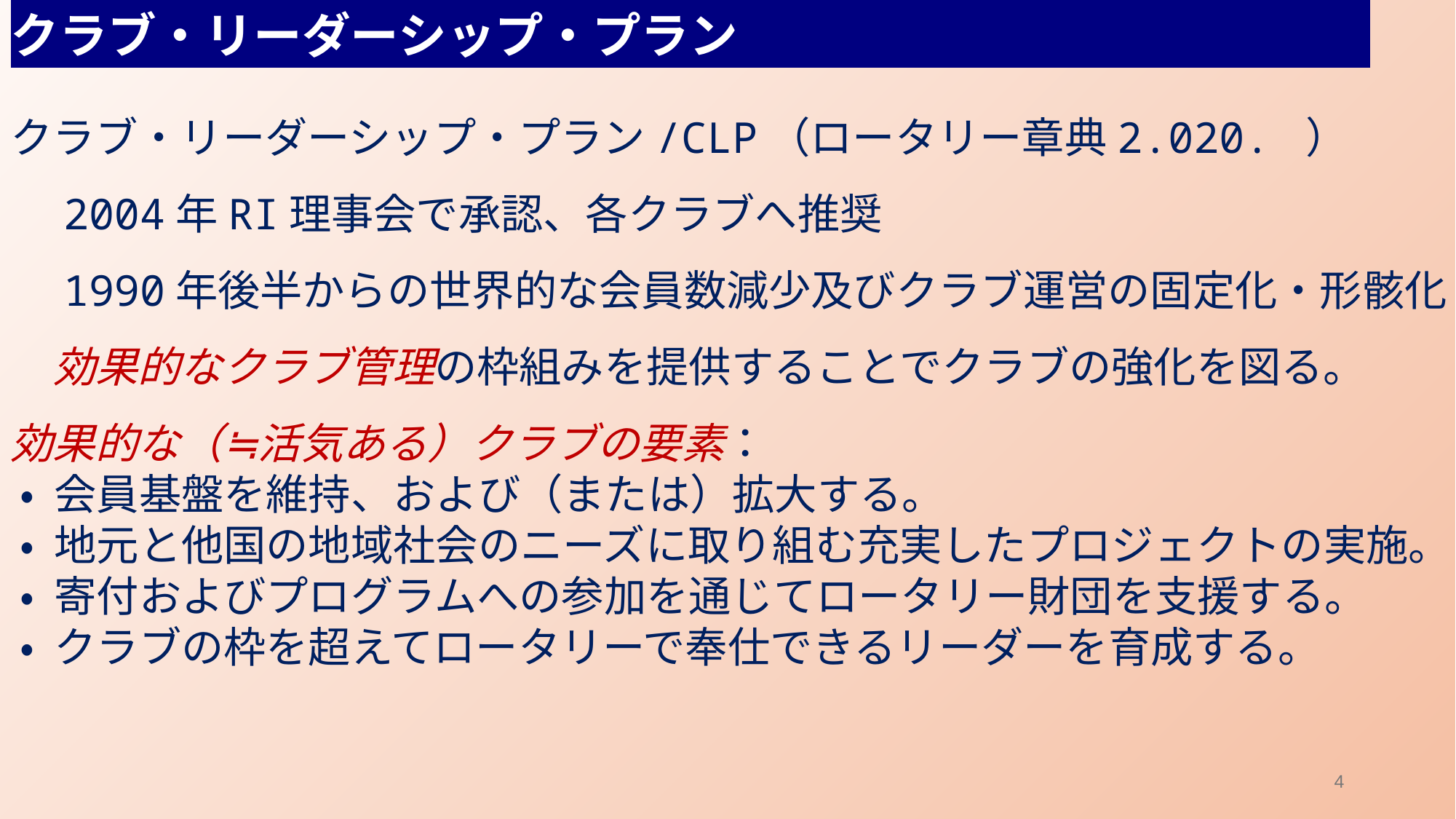

クラブ・リーダーシップ・プラン
クラブ・リーダーシップ・プラン/CLP（ロータリー章典2.020. ）

　2004年RI理事会で承認、各クラブへ推奨

　1990年後半からの世界的な会員数減少及びクラブ運営の固定化・形骸化

　効果的なクラブ管理の枠組みを提供することでクラブの強化を図る。

効果的な（≒活気ある）クラブの要素：
 • 会員基盤を維持、および（または）拡大する。
 • 地元と他国の地域社会のニーズに取り組む充実したプロジェクトの実施。
 • 寄付およびプログラムへの参加を通じてロータリー財団を支援する。
 • クラブの枠を超えてロータリーで奉仕できるリーダーを育成する。

4